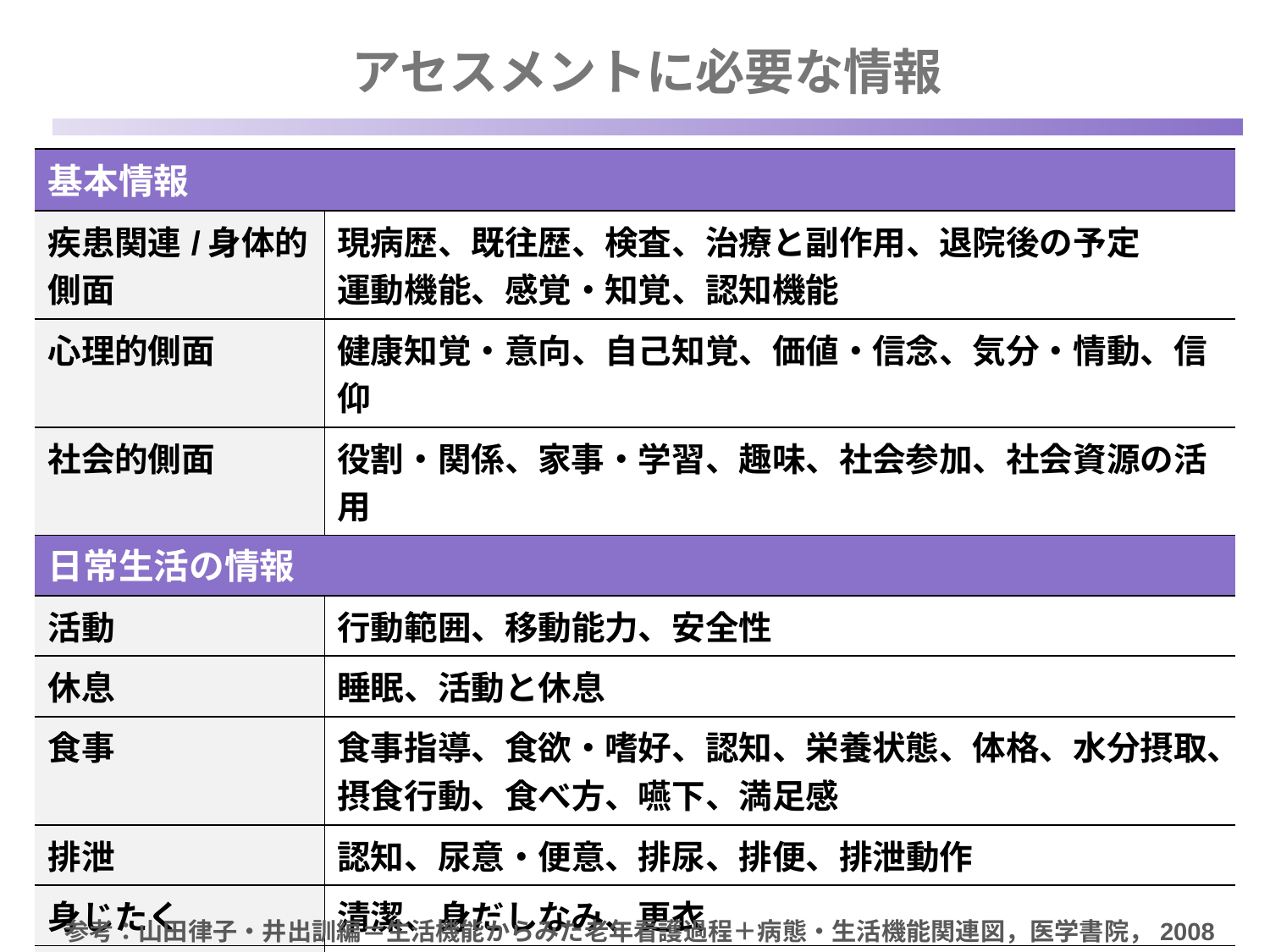

アセスメントに必要な情報

| 基本情報 |  |
| --- | --- |
| 疾患関連/身体的側面 | 現病歴、既往歴、検査、治療と副作用、退院後の予定 運動機能、感覚・知覚、認知機能 |
| 心理的側面 | 健康知覚・意向、自己知覚、価値・信念、気分・情動、信仰 |
| 社会的側面 | 役割・関係、家事・学習、趣味、社会参加、社会資源の活用 |
| 日常生活の情報 |  |
| 活動 | 行動範囲、移動能力、安全性 |
| 休息 | 睡眠、活動と休息 |
| 食事 | 食事指導、食欲・嗜好、認知、栄養状態、体格、水分摂取、摂食行動、食べ方、嚥下、満足感 |
| 排泄 | 認知、尿意・便意、排尿、排便、排泄動作 |
| 身じたく | 清潔、身だしなみ、更衣 |
| コミュニケーション | 意欲、メッセージの理解、送受信機能、言語・非言語メッセージ |
参考：山田律子・井出訓編＝生活機能からみた老年看護過程＋病態・生活機能関連図，医学書院，2008